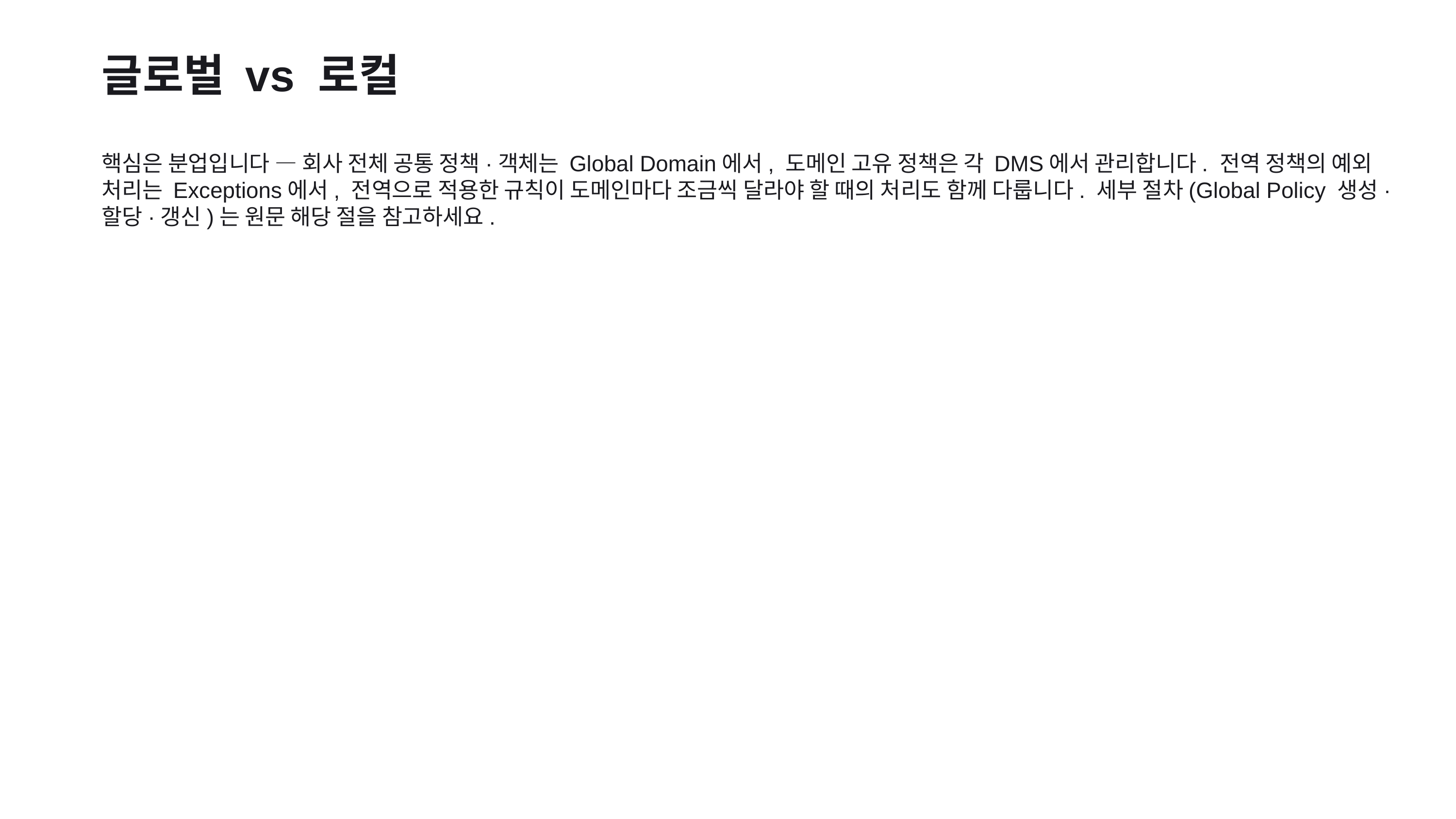

글로벌 vs 로컬
핵심은 분업입니다 — 회사 전체 공통 정책·객체는 Global Domain에서, 도메인 고유 정책은 각 DMS에서 관리합니다. 전역 정책의 예외 처리는 Exceptions에서, 전역으로 적용한 규칙이 도메인마다 조금씩 달라야 할 때의 처리도 함께 다룹니다. 세부 절차(Global Policy 생성·할당·갱신)는 원문 해당 절을 참고하세요.